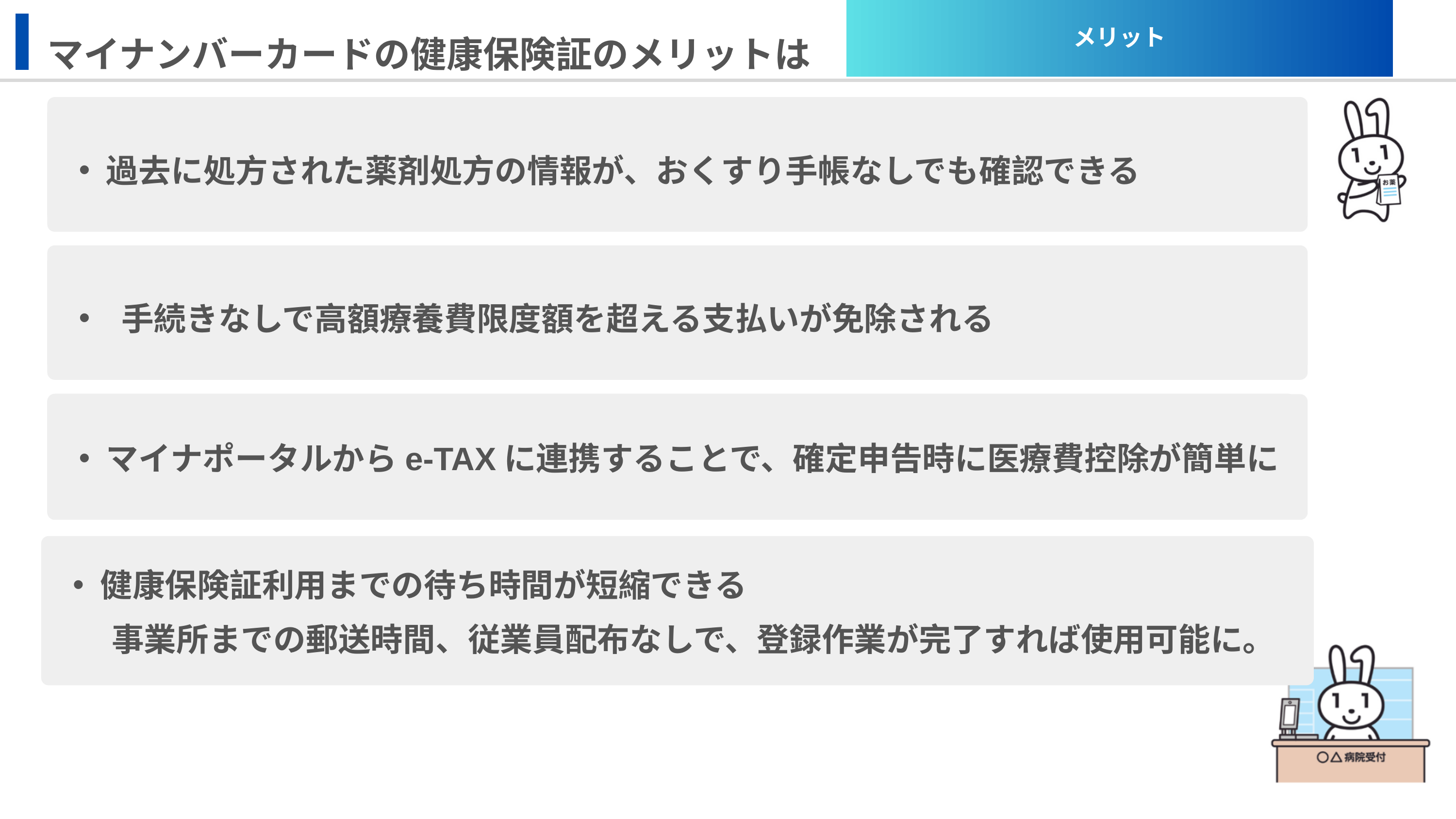

メリット

マイナンバーカードの健康保険証のメリットは

過去に処方された薬剤処方の情報が、おくすり手帳なしでも確認できる

            手続きなしで高額療養費限度額を超える支払いが免除される

マイナポータルからe-TAXに連携することで、確定申告時に医療費控除が簡単に

過去に処方された薬剤処方の情報が、おくすり手帳なしでも確認できる

 手続きなしで高額療養費限度額を超える支払いが免除される

マイナポータルからe-TAXに連携することで、確定申告時に医療費控除が簡単に

健康保険証利用までの待ち時間が短縮できる
　事業所までの郵送時間、従業員配布なしで、登録作業が完了すれば使用可能に。